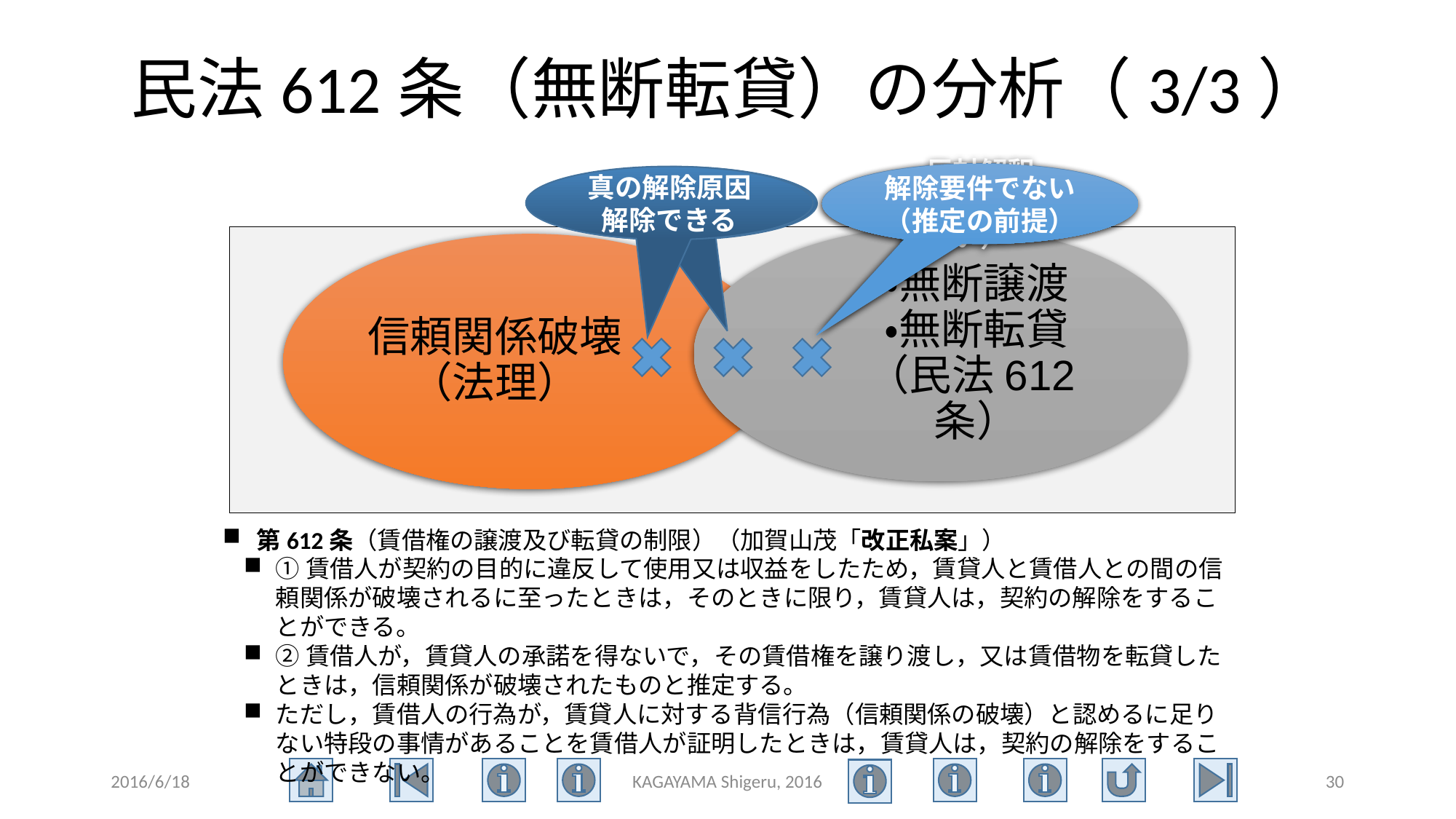

# 民法612条（無断転貸）の分析（3/3）
反対解釈
（解除できない）
解除要件でない
（推定の前提）
真の解除原因
解除できる
真の解除原因
解除できる
・無断譲渡
・無断転貸
（民法612条）

信頼関係破壊
（法理）

第612条（賃借権の譲渡及び転貸の制限）（加賀山茂「改正私案」）
①賃借人が契約の目的に違反して使用又は収益をしたため，賃貸人と賃借人との間の信頼関係が破壊されるに至ったときは，そのときに限り，賃貸人は，契約の解除をすることができる。
②賃借人が，賃貸人の承諾を得ないで，その賃借権を譲り渡し，又は賃借物を転貸したときは，信頼関係が破壊されたものと推定する。
ただし，賃借人の行為が，賃貸人に対する背信行為（信頼関係の破壊）と認めるに足りない特段の事情があることを賃借人が証明したときは，賃貸人は，契約の解除をすることができない。
2016/6/18
KAGAYAMA Shigeru, 2016
30